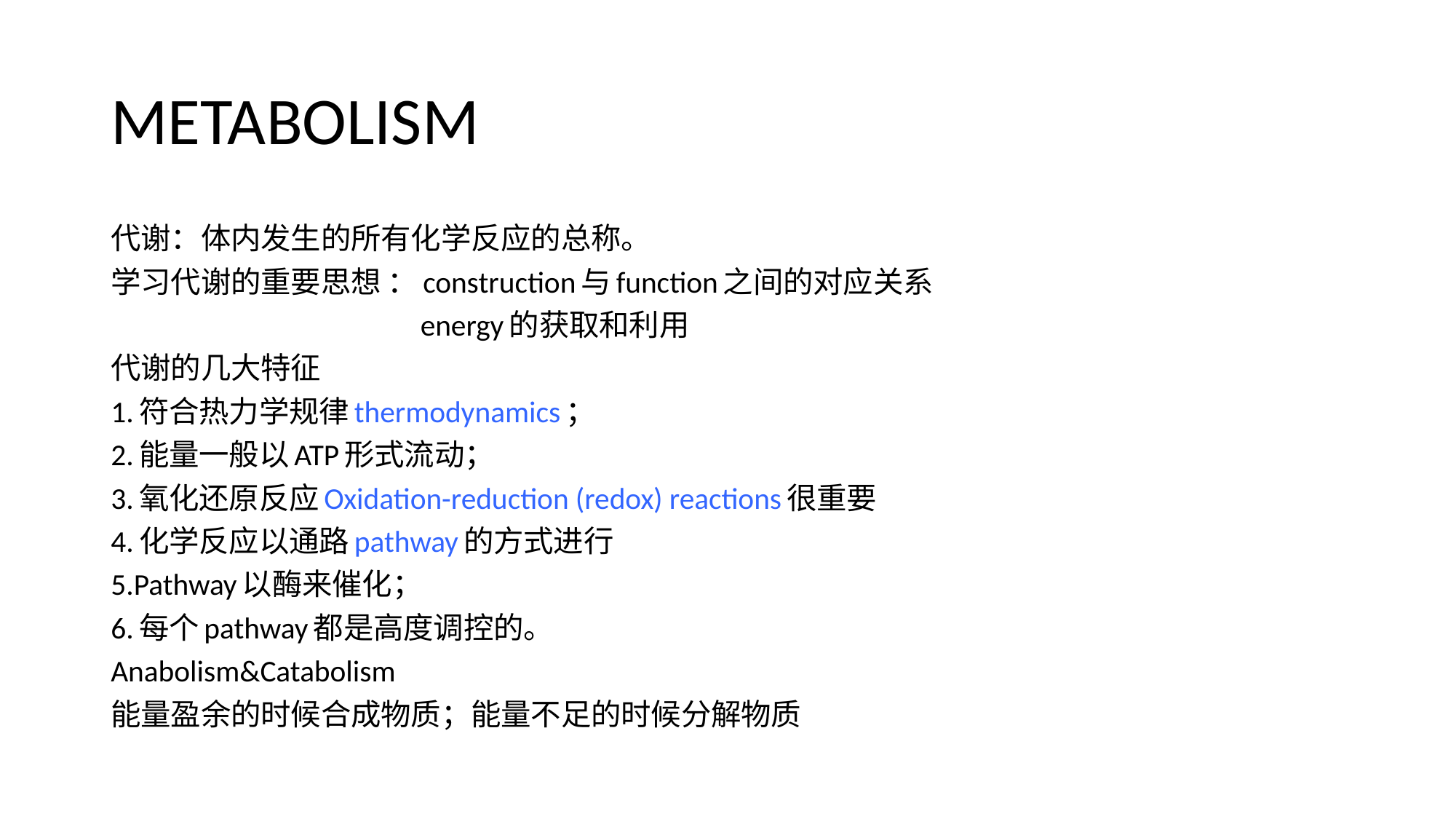

# METABOLISM
代谢：体内发生的所有化学反应的总称。
学习代谢的重要思想 ：construction与function之间的对应关系
                                              energy的获取和利用
代谢的几大特征
1.符合热力学规律thermodynamics；
2.能量一般以ATP形式流动；
3.氧化还原反应Oxidation-reduction (redox) reactions很重要
4.化学反应以通路pathway的方式进行
5.Pathway以酶来催化；
6.每个pathway都是高度调控的。
Anabolism&Catabolism
能量盈余的时候合成物质；能量不足的时候分解物质